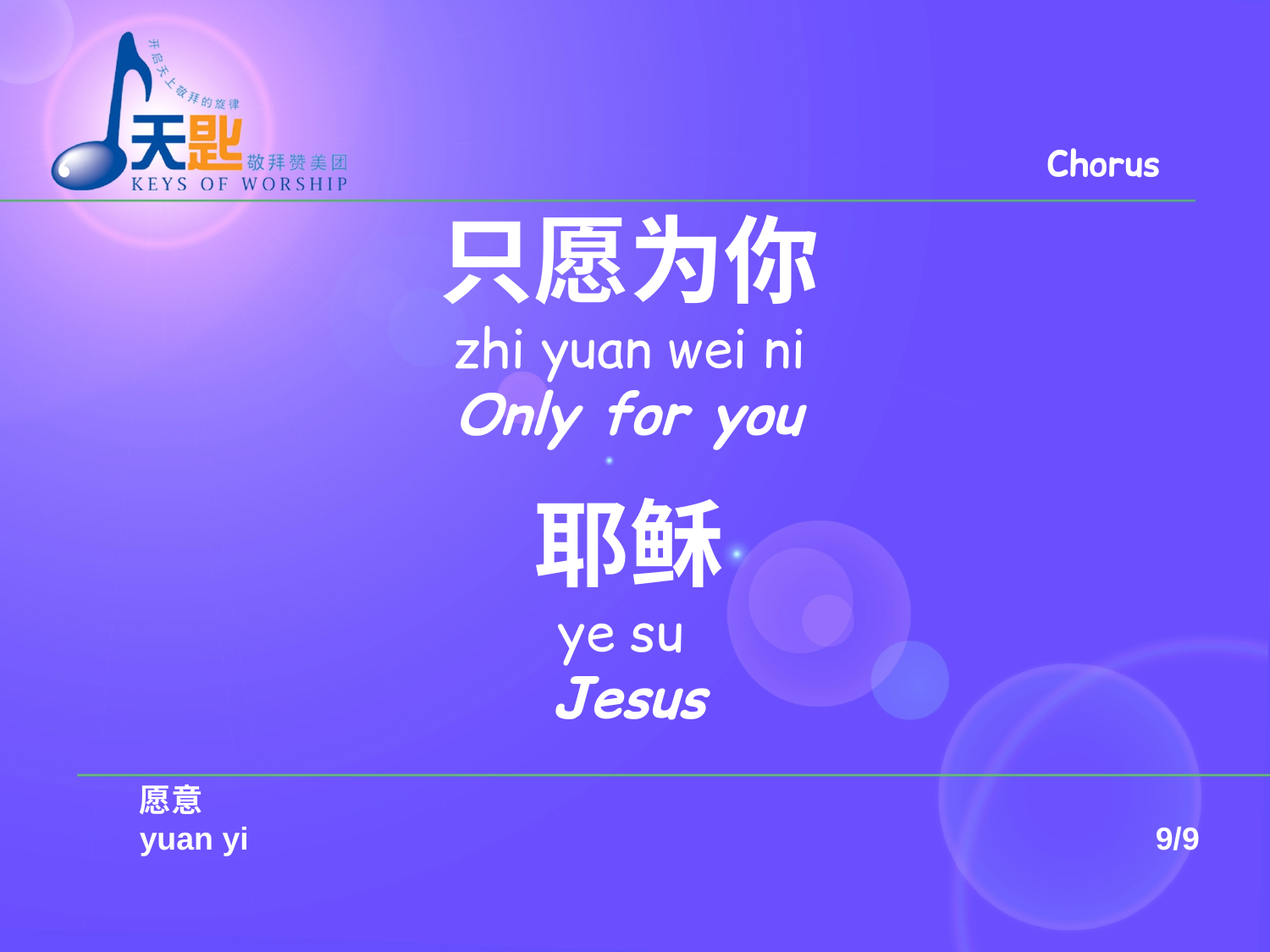

Chorus
只愿为你
zhi yuan wei ni
Only for you

耶稣
ye su
Jesus

	愿意
	yuan yi								9/9